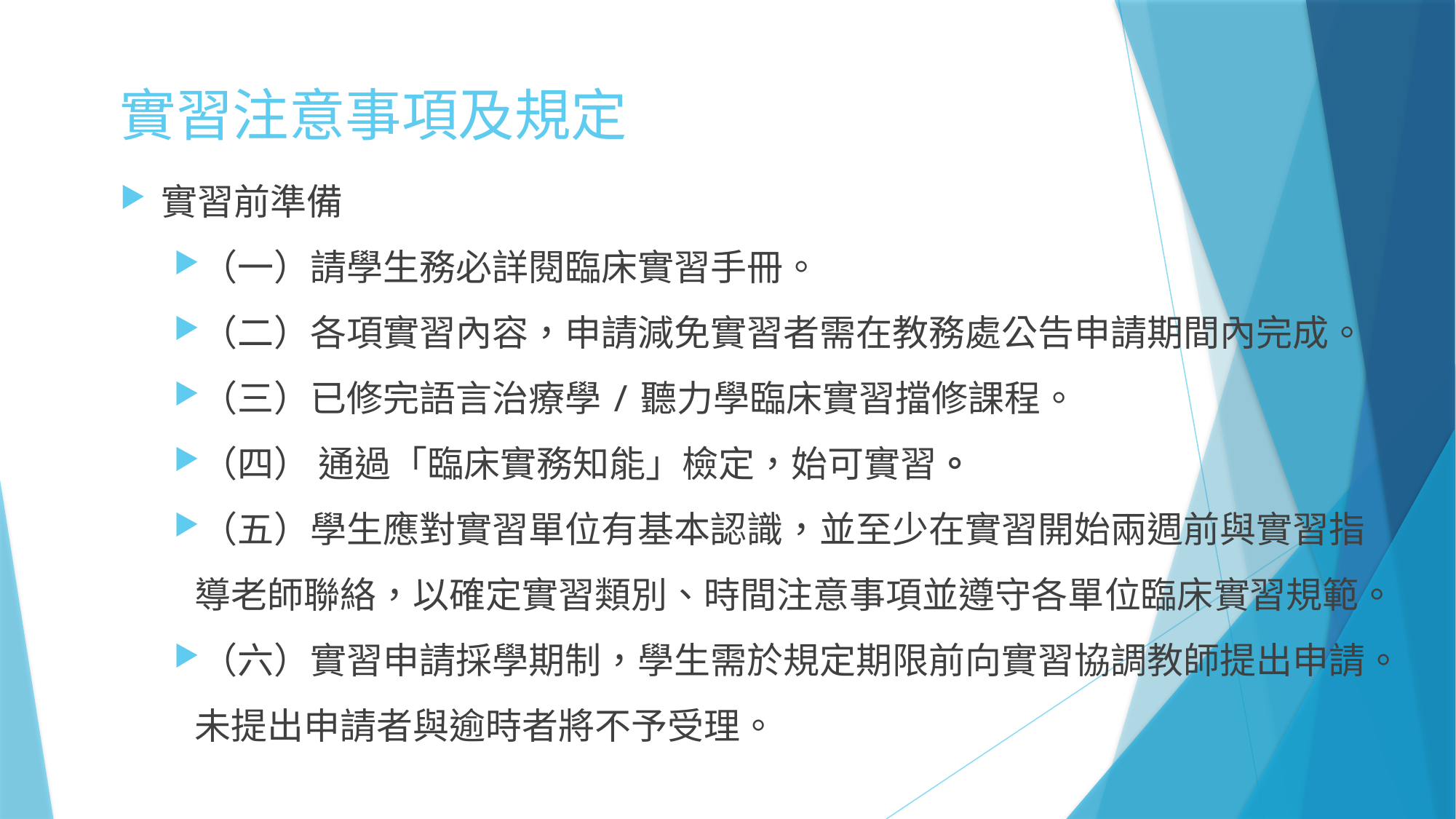

# 實習注意事項及規定
實習前準備
（一）請學生務必詳閱臨床實習手冊。
（二）各項實習內容，申請減免實習者需在教務處公告申請期間內完成。
（三）已修完語言治療學/聽力學臨床實習擋修課程。
（四） 通過「臨床實務知能」檢定，始可實習。
（五）學生應對實習單位有基本認識，並至少在實習開始兩週前與實習指導老師聯絡，以確定實習類別、時間注意事項並遵守各單位臨床實習規範。
（六）實習申請採學期制，學生需於規定期限前向實習協調教師提出申請。未提出申請者與逾時者將不予受理。